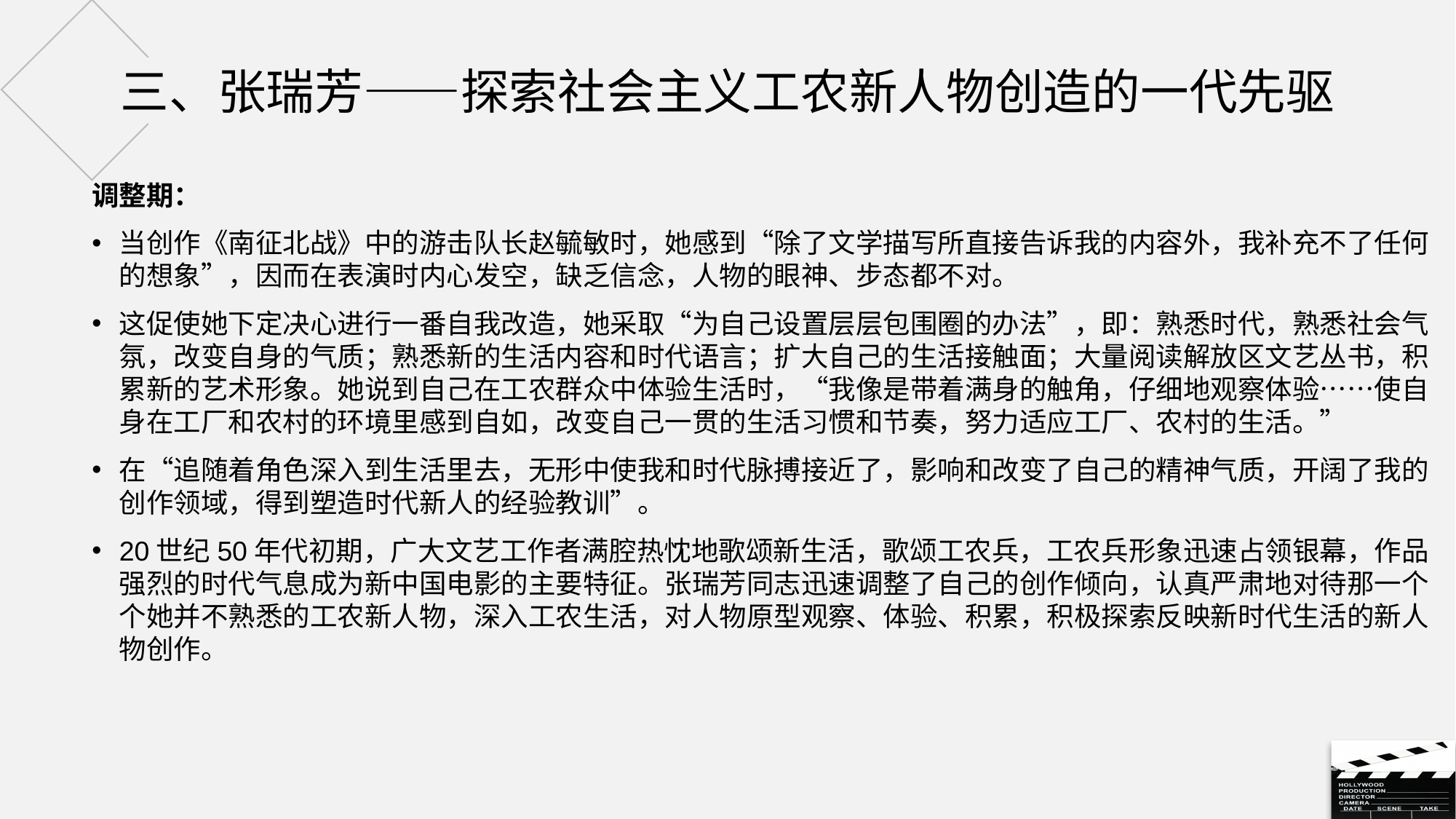

# 三、张瑞芳——探索社会主义工农新人物创造的一代先驱
调整期：
当创作《南征北战》中的游击队长赵毓敏时，她感到“除了文学描写所直接告诉我的内容外，我补充不了任何的想象”，因而在表演时内心发空，缺乏信念，人物的眼神、步态都不对。
这促使她下定决心进行一番自我改造，她采取“为自己设置层层包围圈的办法”，即：熟悉时代，熟悉社会气氛，改变自身的气质；熟悉新的生活内容和时代语言；扩大自己的生活接触面；大量阅读解放区文艺丛书，积累新的艺术形象。她说到自己在工农群众中体验生活时，“我像是带着满身的触角，仔细地观察体验……使自身在工厂和农村的环境里感到自如，改变自己一贯的生活习惯和节奏，努力适应工厂、农村的生活。”
在“追随着角色深入到生活里去，无形中使我和时代脉搏接近了，影响和改变了自己的精神气质，开阔了我的创作领域，得到塑造时代新人的经验教训”。
20世纪50年代初期，广大文艺工作者满腔热忱地歌颂新生活，歌颂工农兵，工农兵形象迅速占领银幕，作品强烈的时代气息成为新中国电影的主要特征。张瑞芳同志迅速调整了自己的创作倾向，认真严肃地对待那一个个她并不熟悉的工农新人物，深入工农生活，对人物原型观察、体验、积累，积极探索反映新时代生活的新人物创作。